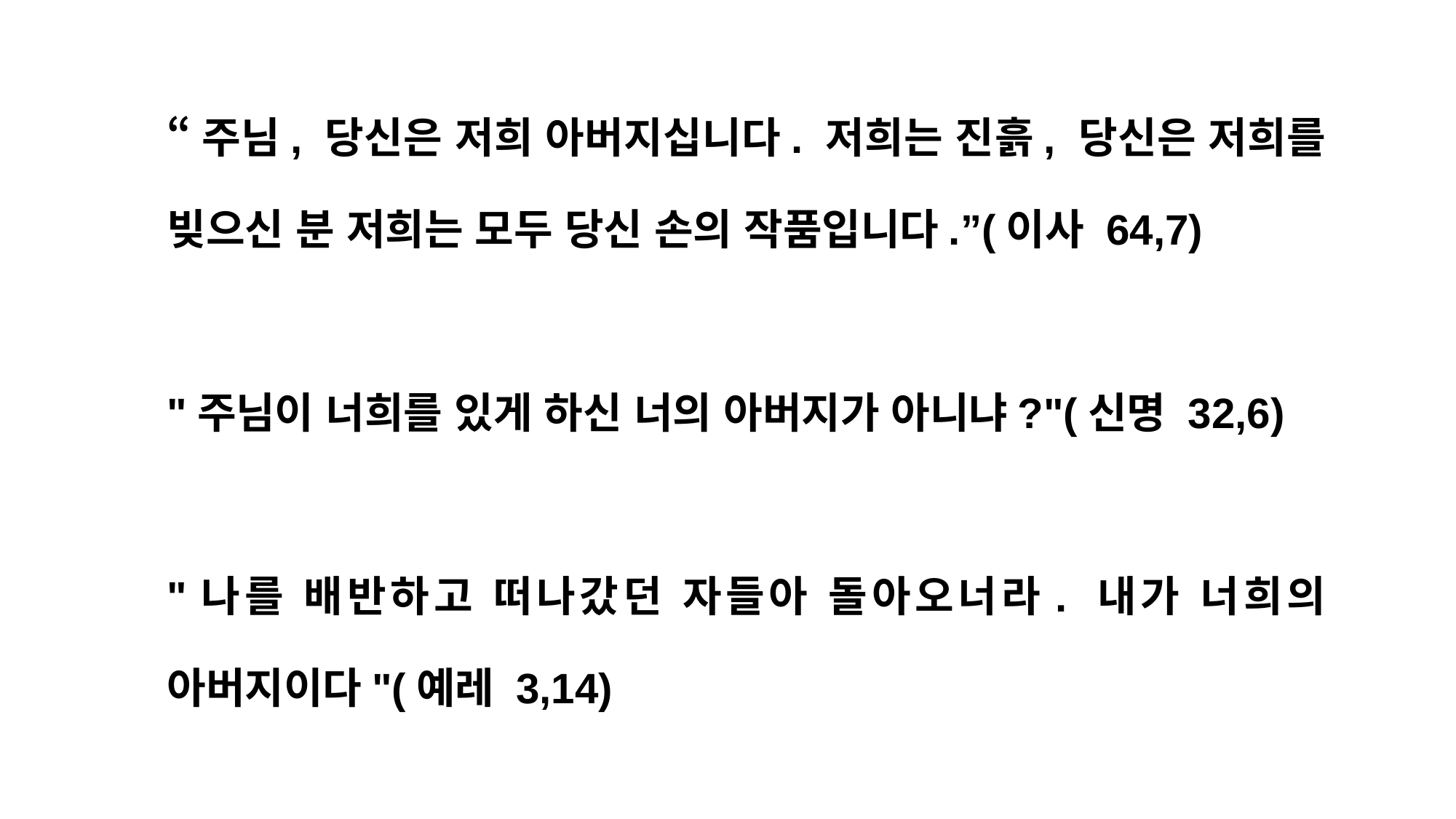

“주님, 당신은 저희 아버지십니다. 저희는 진흙, 당신은 저희를 빚으신 분 저희는 모두 당신 손의 작품입니다.”(이사 64,7)

"주님이 너희를 있게 하신 너의 아버지가 아니냐?"(신명 32,6)

"나를 배반하고 떠나갔던 자들아 돌아오너라. 내가 너희의 아버지이다"(예레 3,14)